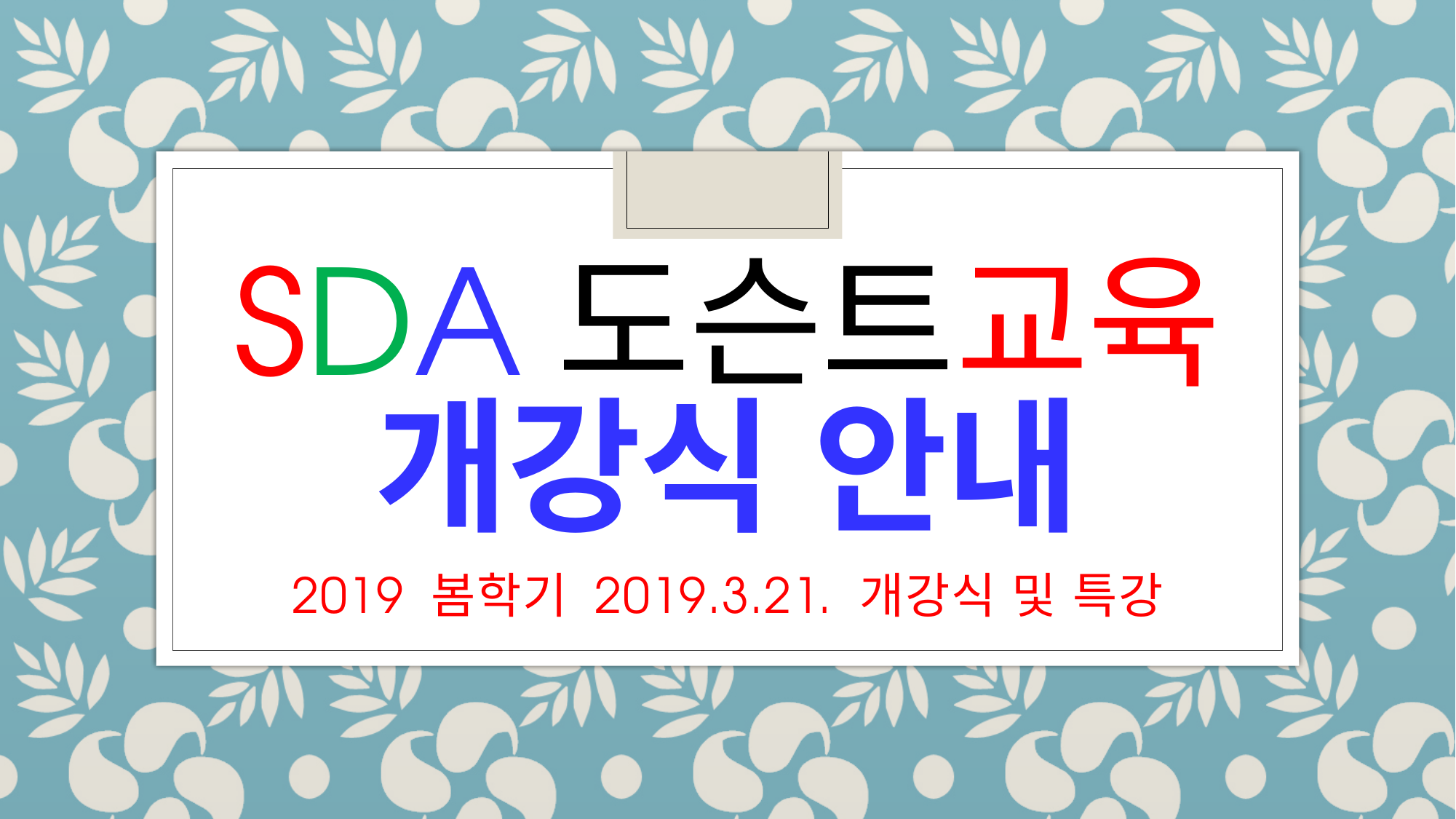

# SDA도슨트교육 개강식 안내
2019 봄학기 2019.3.21. 개강식 및 특강